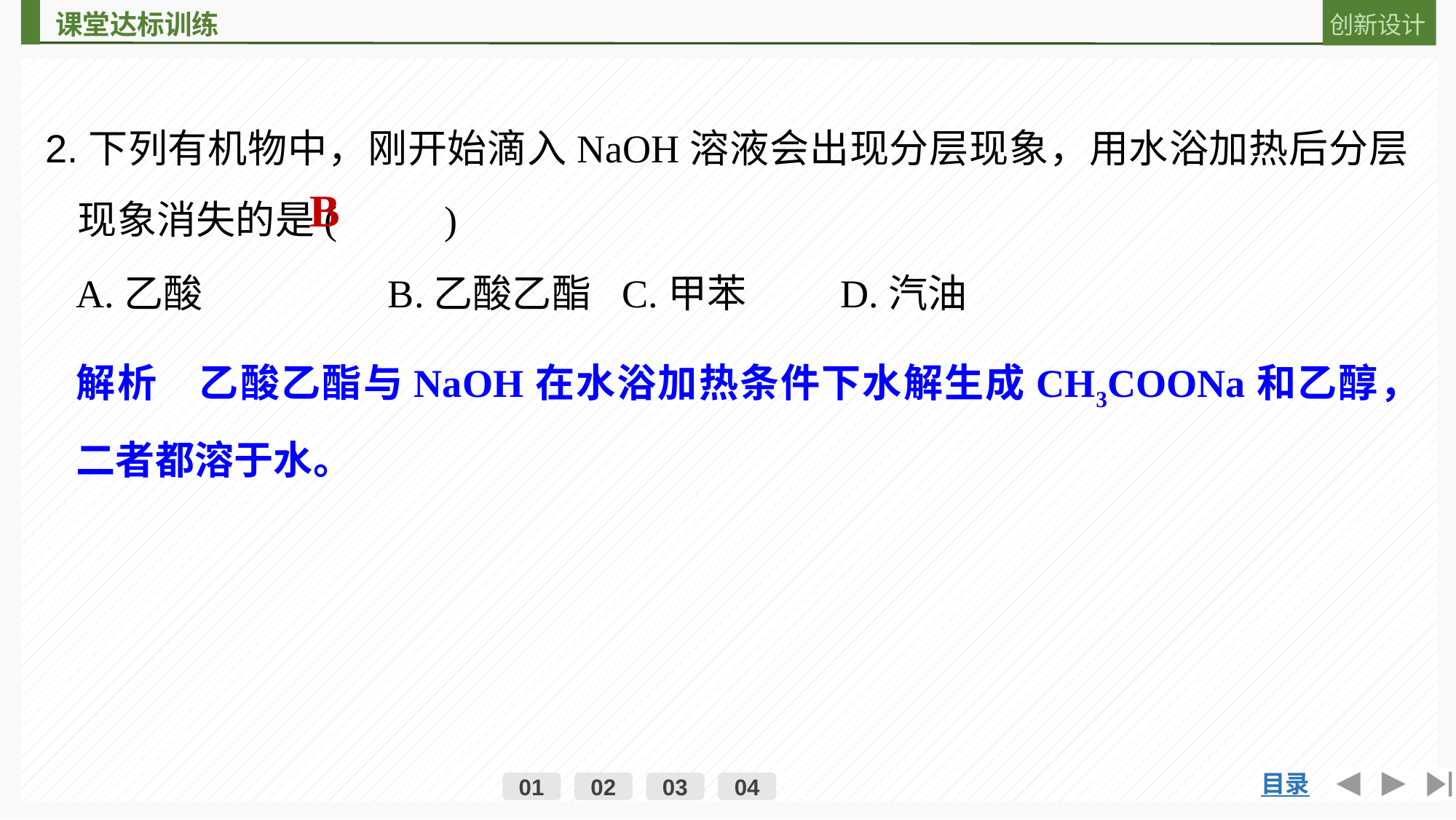

2.下列有机物中，刚开始滴入NaOH溶液会出现分层现象，用水浴加热后分层现象消失的是(　　 )
B
A.乙酸  	B.乙酸乙酯	C.甲苯  	D.汽油
解析　乙酸乙酯与NaOH在水浴加热条件下水解生成CH3COONa和乙醇，二者都溶于水。